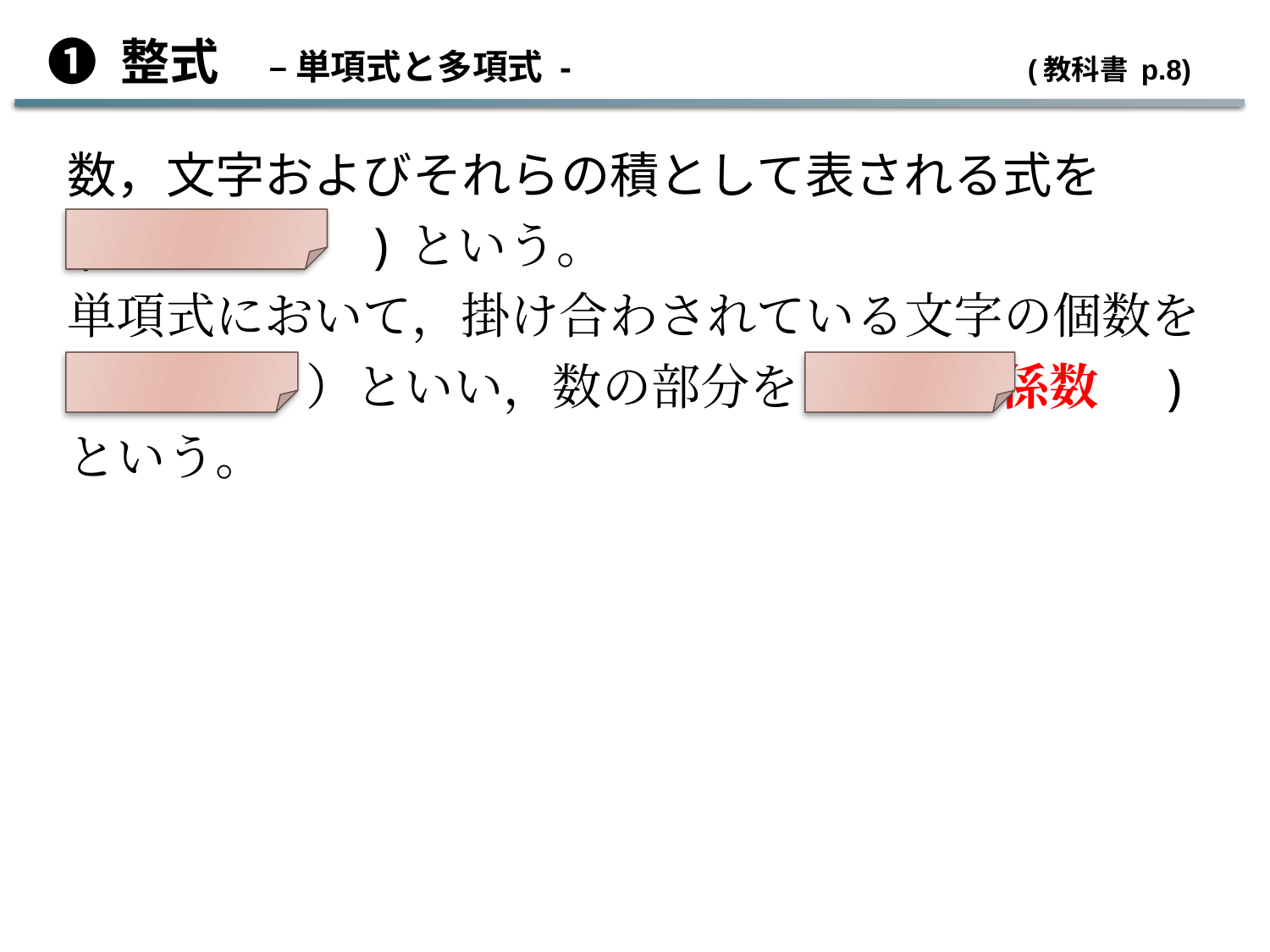

➊ 整式　– 単項式と多項式 -　			       (教科書 p.8)
数，文字およびそれらの積として表される式を
(　単項式　)という。
単項式において，掛け合わされている文字の個数を(　次数　）といい，数の部分をその(　係数　)という。